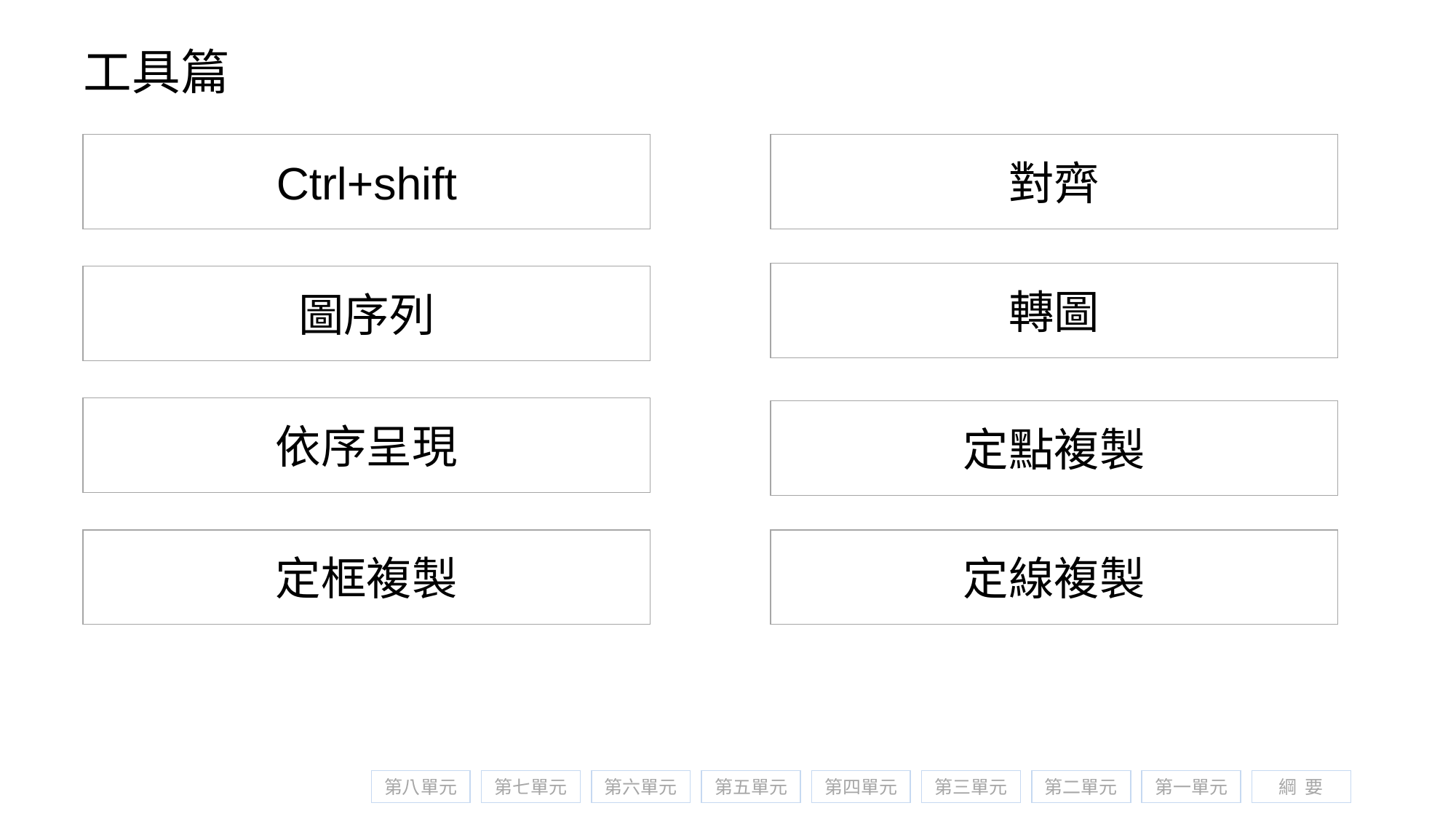

# 工具篇
Ctrl+shift

對齊

轉圖

圖序列

依序呈現

定點複製

定框複製

定線複製